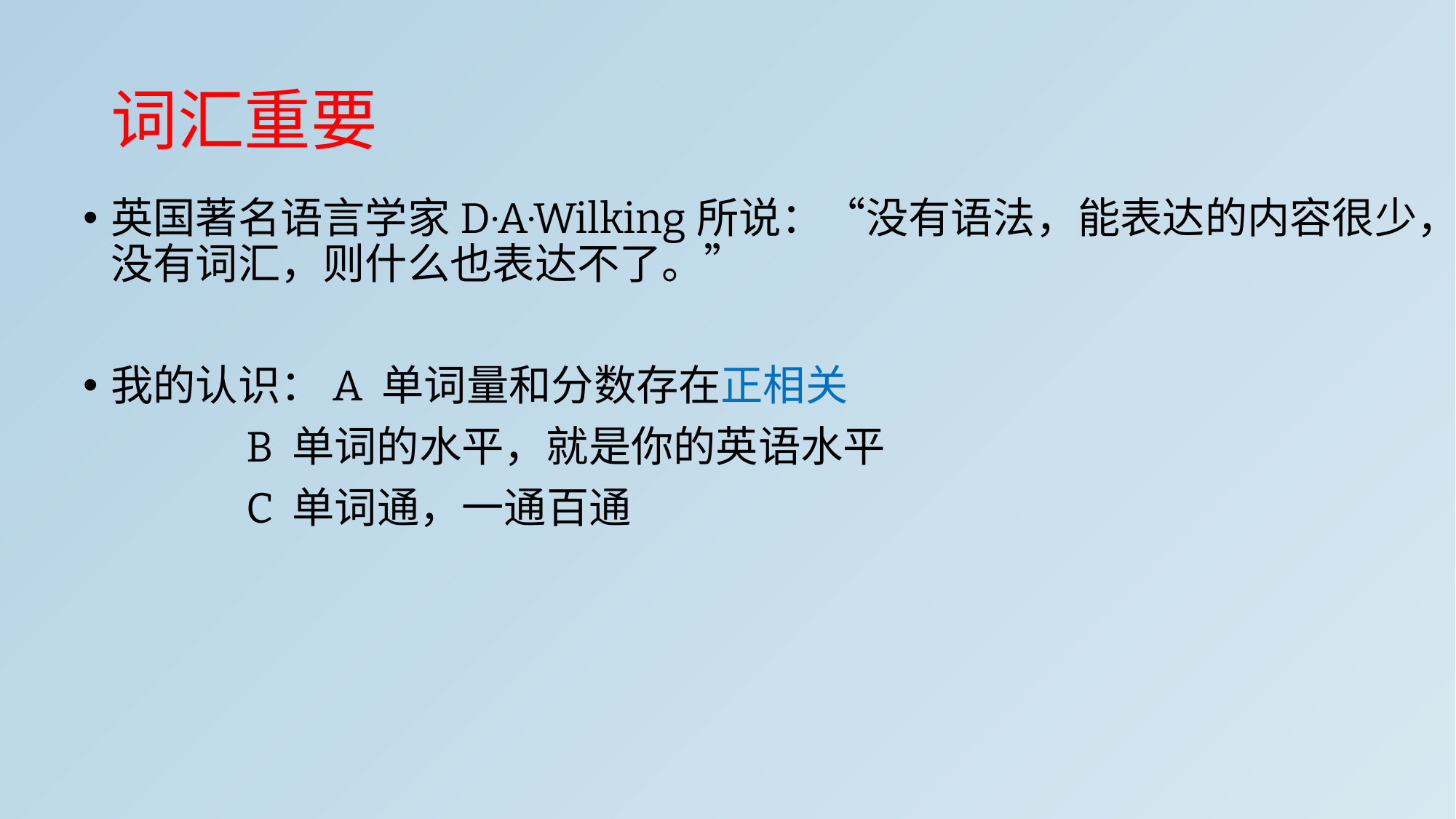

# 词汇重要
英国著名语言学家D·A·Wilking所说：“没有语法，能表达的内容很少，没有词汇，则什么也表达不了。”

我的认识：A 单词量和分数存在正相关
                   B 单词的水平，就是你的英语水平
                   C 单词通，一通百通